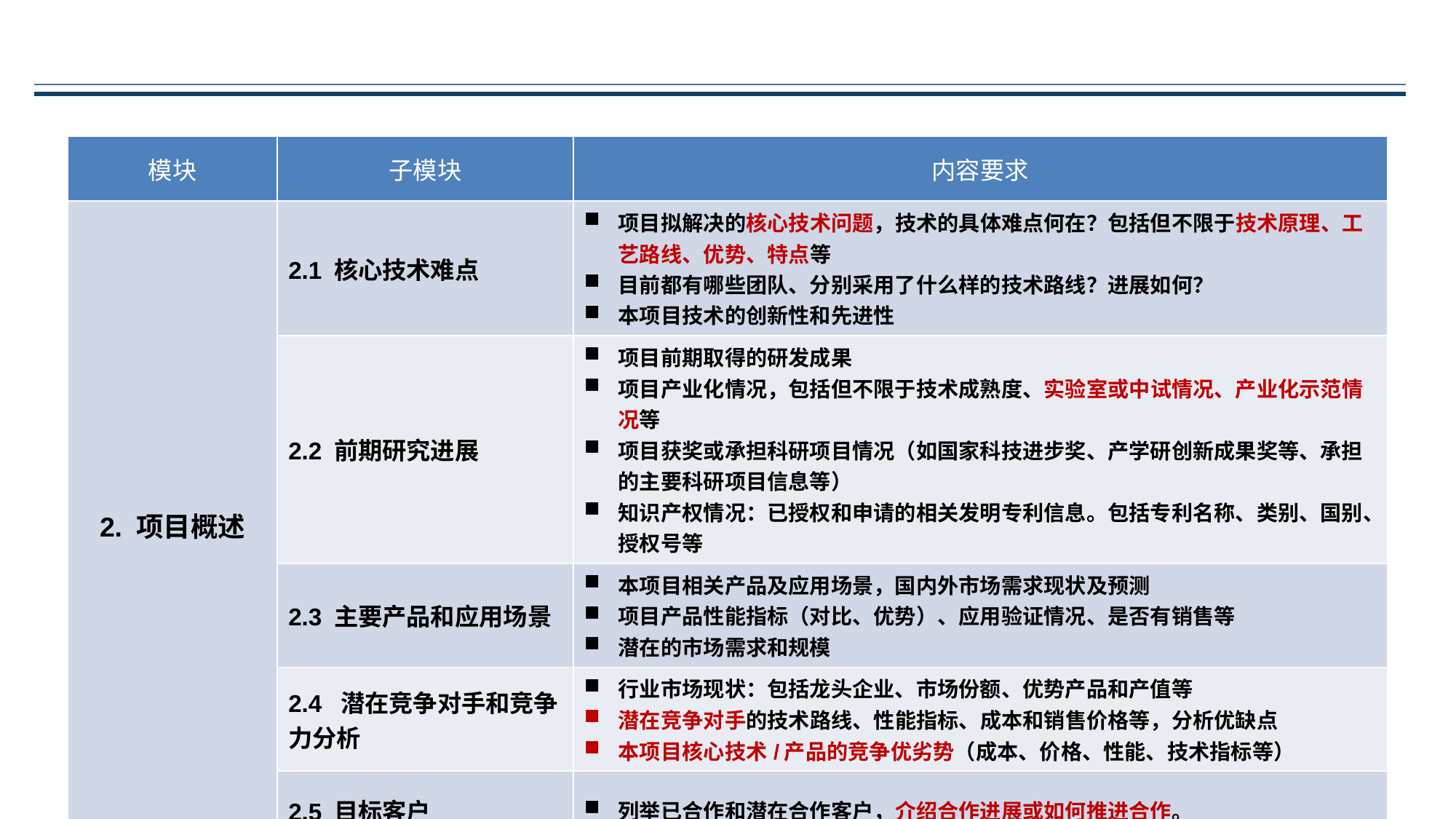

| 模块 | 子模块 | 内容要求 |
| --- | --- | --- |
| 2. 项目概述 | 2.1 核心技术难点 | 项目拟解决的核心技术问题，技术的具体难点何在？包括但不限于技术原理、工艺路线、优势、特点等 目前都有哪些团队、分别采用了什么样的技术路线？进展如何？ 本项目技术的创新性和先进性 |
|  | 2.2 前期研究进展 | 项目前期取得的研发成果 项目产业化情况，包括但不限于技术成熟度、实验室或中试情况、产业化示范情况等 项目获奖或承担科研项目情况（如国家科技进步奖、产学研创新成果奖等、承担的主要科研项目信息等） 知识产权情况：已授权和申请的相关发明专利信息。包括专利名称、类别、国别、授权号等 |
|  | 2.3 主要产品和应用场景 | 本项目相关产品及应用场景，国内外市场需求现状及预测 项目产品性能指标（对比、优势）、应用验证情况、是否有销售等 潜在的市场需求和规模 |
|  | 2.4 潜在竞争对手和竞争力分析 | 行业市场现状：包括龙头企业、市场份额、优势产品和产值等 潜在竞争对手的技术路线、性能指标、成本和销售价格等，分析优缺点 本项目核心技术/产品的竞争优劣势（成本、价格、性能、技术指标等） |
|  | 2.5 目标客户 | 列举已合作和潜在合作客户，介绍合作进展或如何推进合作。 |